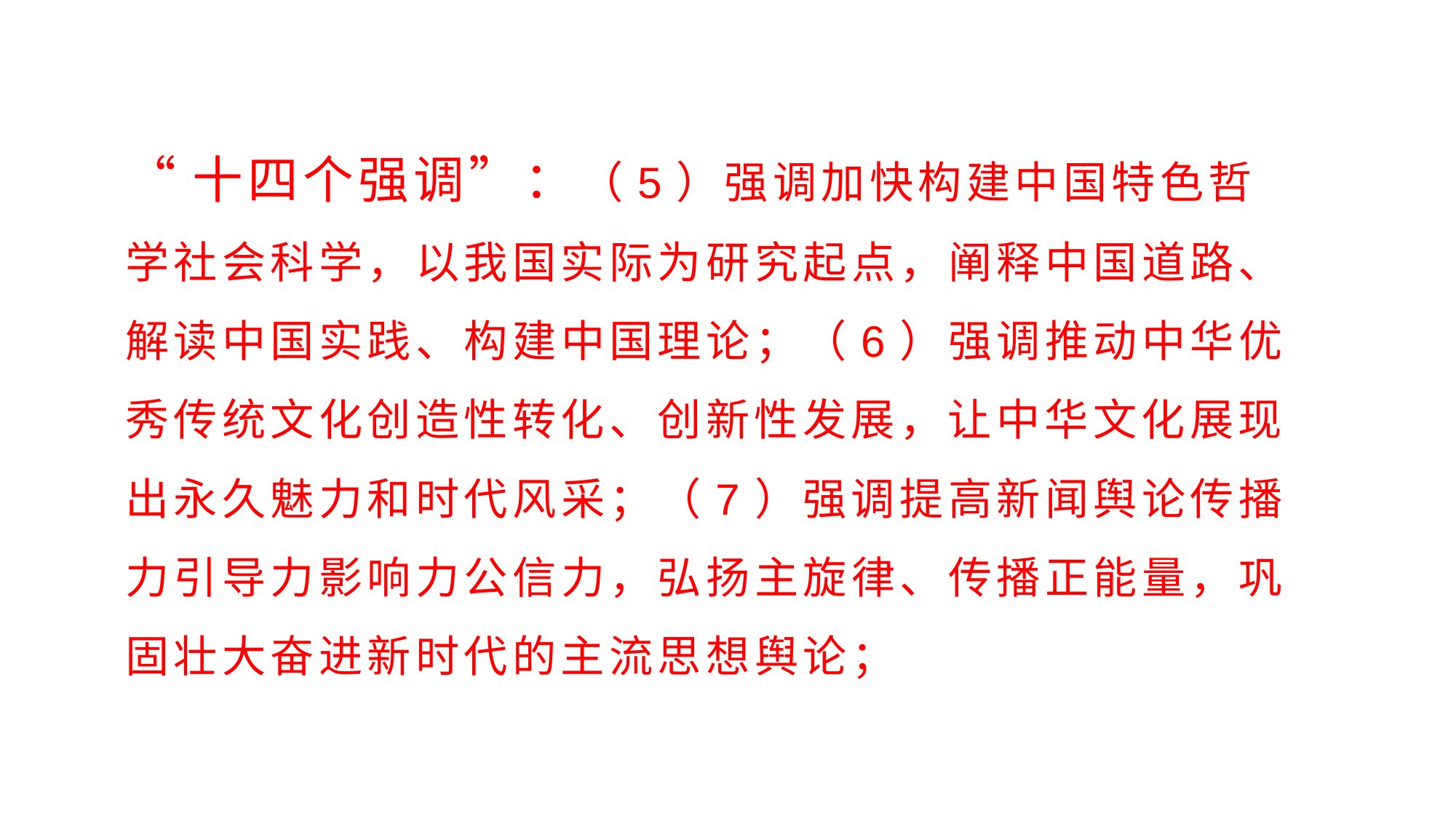

# “十四个强调”：（5）强调加快构建中国特色哲学社会科学，以我国实际为研究起点，阐释中国道路、解读中国实践、构建中国理论；（6）强调推动中华优秀传统文化创造性转化、创新性发展，让中华文化展现出永久魅力和时代风采；（7）强调提高新闻舆论传播力引导力影响力公信力，弘扬主旋律、传播正能量，巩固壮大奋进新时代的主流思想舆论；